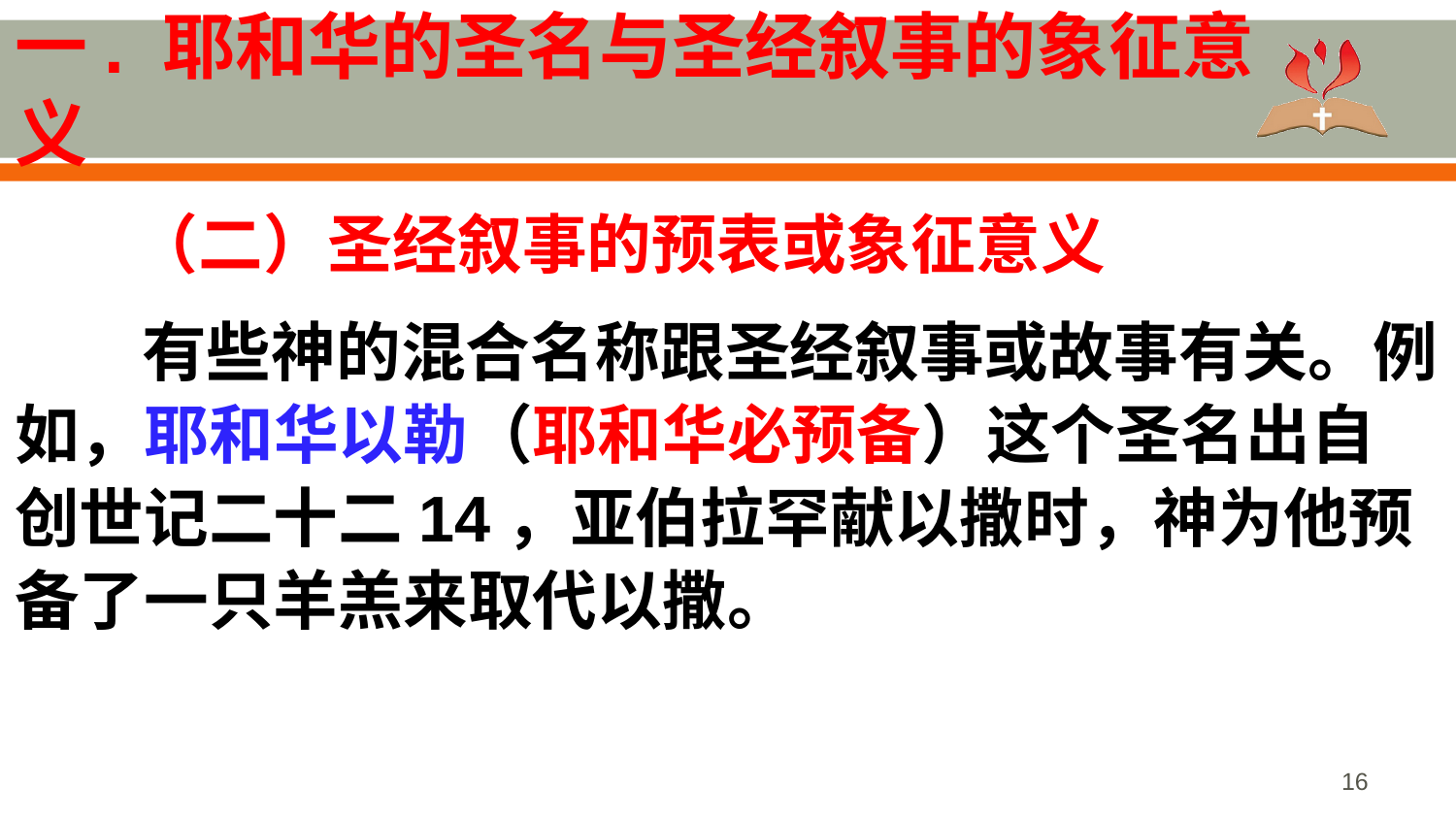

# 一. 耶和华的圣名与圣经叙事的象征意义
       （二）圣经叙事的预表或象征意义
有些神的混合名称跟圣经叙事或故事有关。例如，耶和华以勒（耶和华必预备）这个圣名出自创世记二十二14，亚伯拉罕献以撒时，神为他预备了一只羊羔来取代以撒。
16